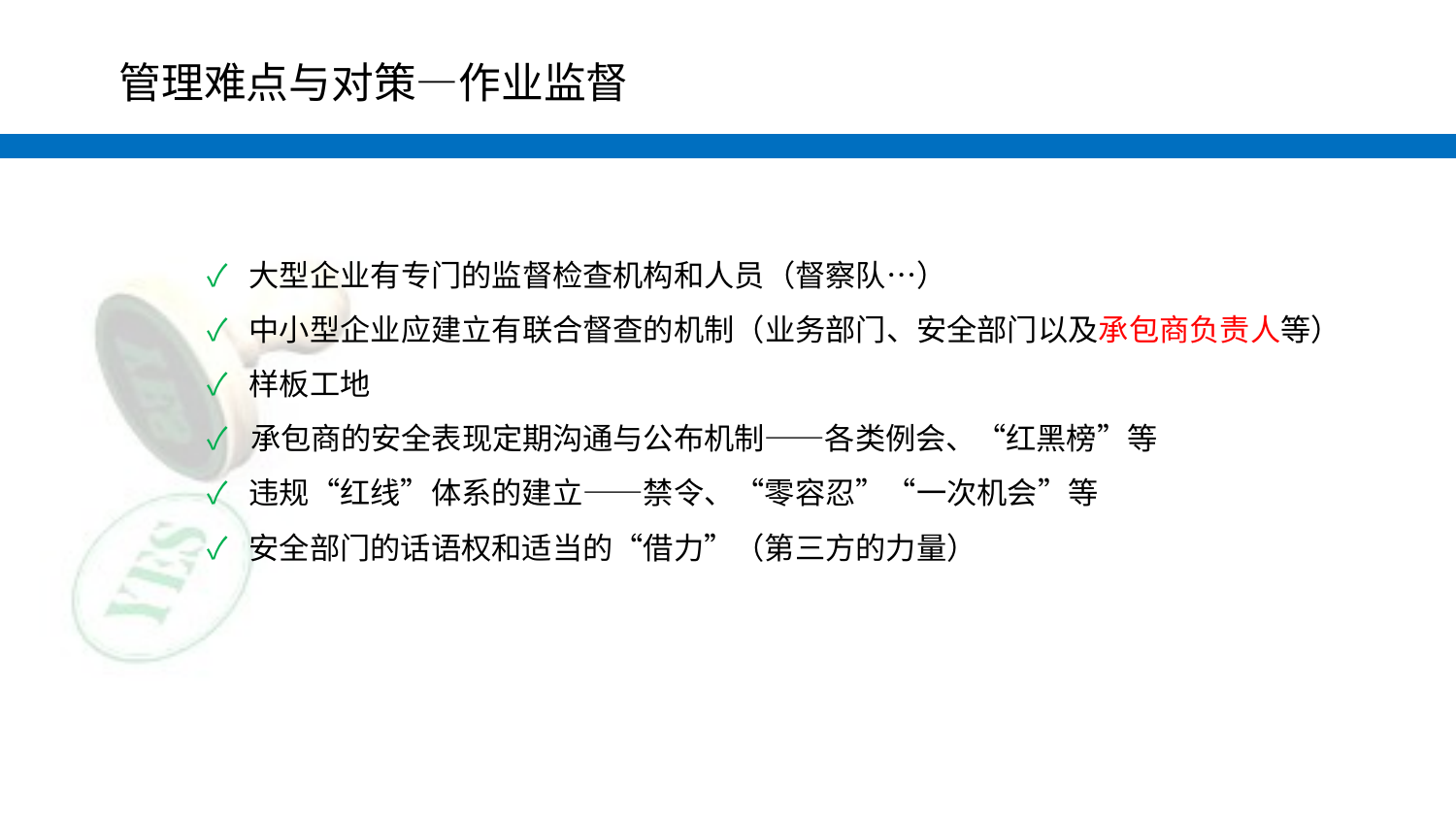

#
管理难点与对策—作业监督

✓ 大型企业有专门的监督检查机构和人员（督察队…）
✓ 中小型企业应建立有联合督查的机制（业务部门、安全部门以及承包商负责人等）
✓ 样板工地
✓ 承包商的安全表现定期沟通与公布机制——各类例会、“红黑榜”等
✓ 违规“红线”体系的建立——禁令、“零容忍”“一次机会”等
✓ 安全部门的话语权和适当的“借力”（第三方的力量）